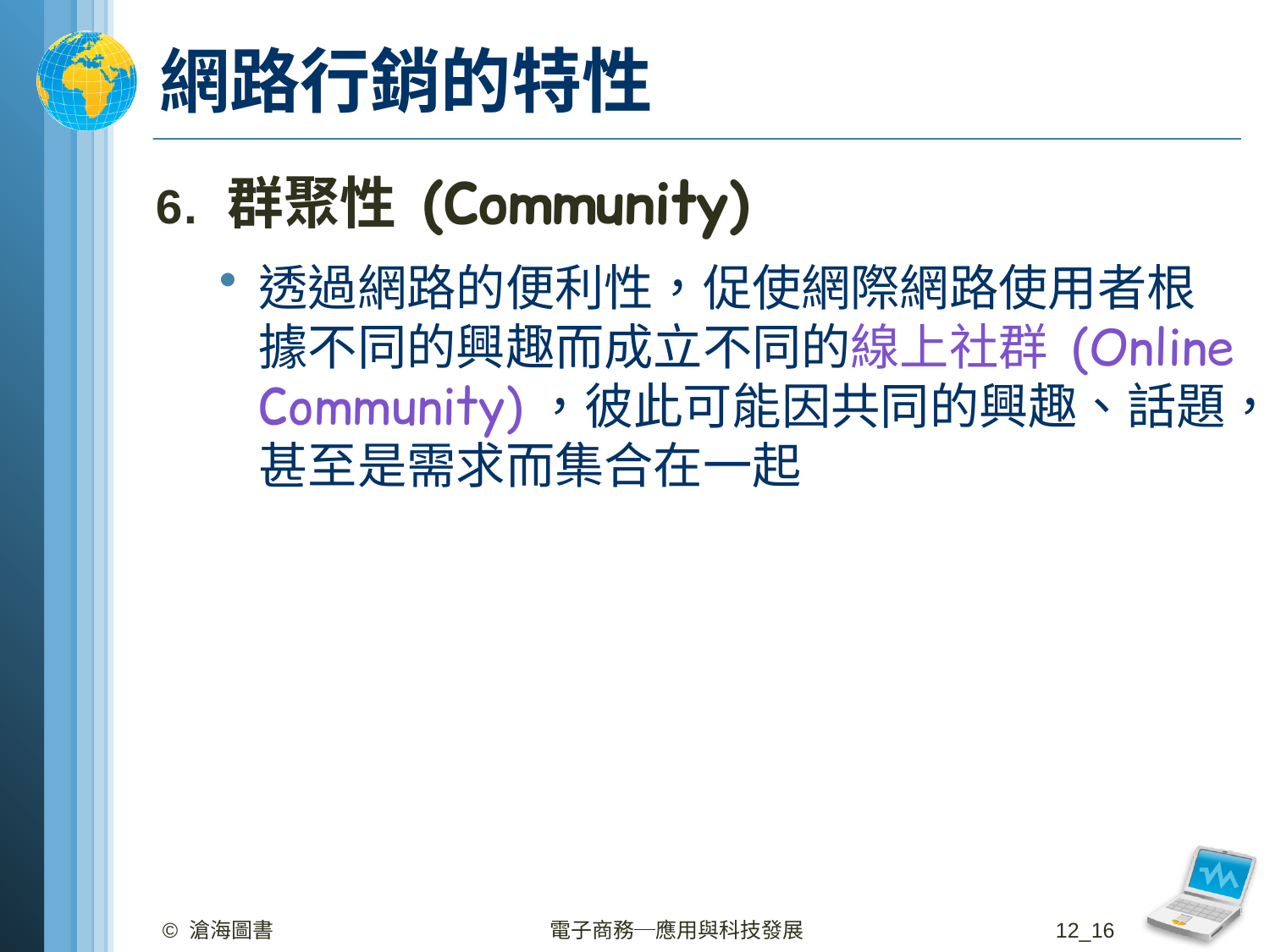

# 網路行銷的特性
群聚性 (Community)
透過網路的便利性，促使網際網路使用者根據不同的興趣而成立不同的線上社群 (Online Community)，彼此可能因共同的興趣、話題，甚至是需求而集合在一起
© 滄海圖書
電子商務─應用與科技發展
12_16